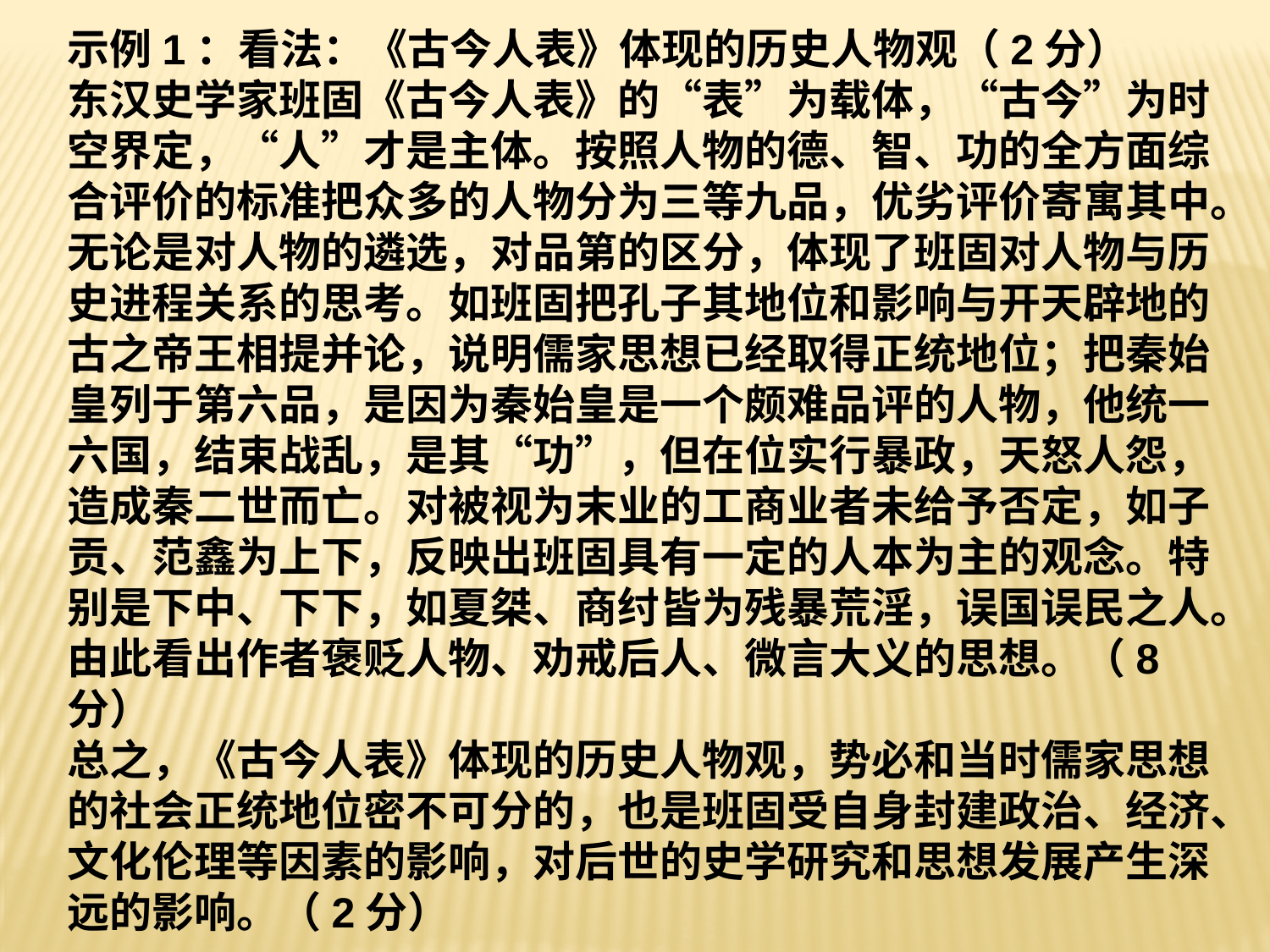

示例1：看法：《古今人表》体现的历史人物观（2分）
东汉史学家班固《古今人表》的“表”为载体，“古今”为时空界定，“人”才是主体。按照人物的德、智、功的全方面综合评价的标准把众多的人物分为三等九品，优劣评价寄寓其中。无论是对人物的遴选，对品第的区分，体现了班固对人物与历史进程关系的思考。如班固把孔子其地位和影响与开天辟地的古之帝王相提并论，说明儒家思想已经取得正统地位；把秦始皇列于第六品，是因为秦始皇是一个颇难品评的人物，他统一六国，结束战乱，是其“功”，但在位实行暴政，天怒人怨，造成秦二世而亡。对被视为末业的工商业者未给予否定，如子贡、范鑫为上下，反映出班固具有一定的人本为主的观念。特别是下中、下下，如夏桀、商纣皆为残暴荒淫，误国误民之人。由此看出作者褒贬人物、劝戒后人、微言大义的思想。（8分）
总之，《古今人表》体现的历史人物观，势必和当时儒家思想的社会正统地位密不可分的，也是班固受自身封建政治、经济、文化伦理等因素的影响，对后世的史学研究和思想发展产生深远的影响。（2分）